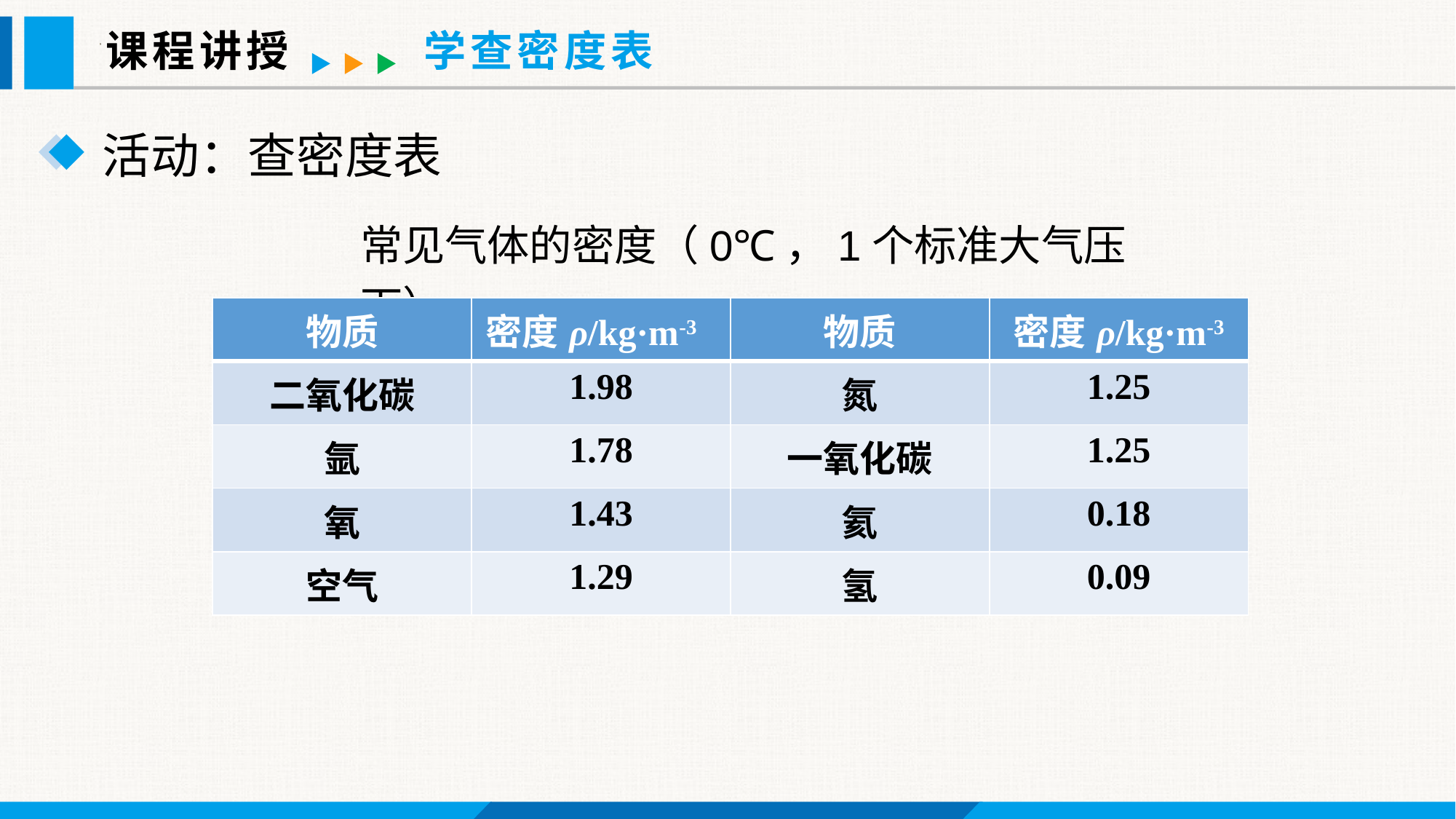

课程讲授
学查密度表

活动：查密度表

常见气体的密度（0℃，1个标准大气压下）
| 物质 | 密度ρ/kg·m-3 | 物质 | 密度ρ/kg·m-3 |
| --- | --- | --- | --- |
| 二氧化碳 | 1.98 | 氮 | 1.25 |
| 氩 | 1.78 | 一氧化碳 | 1.25 |
| 氧 | 1.43 | 氦 | 0.18 |
| 空气 | 1.29 | 氢 | 0.09 |